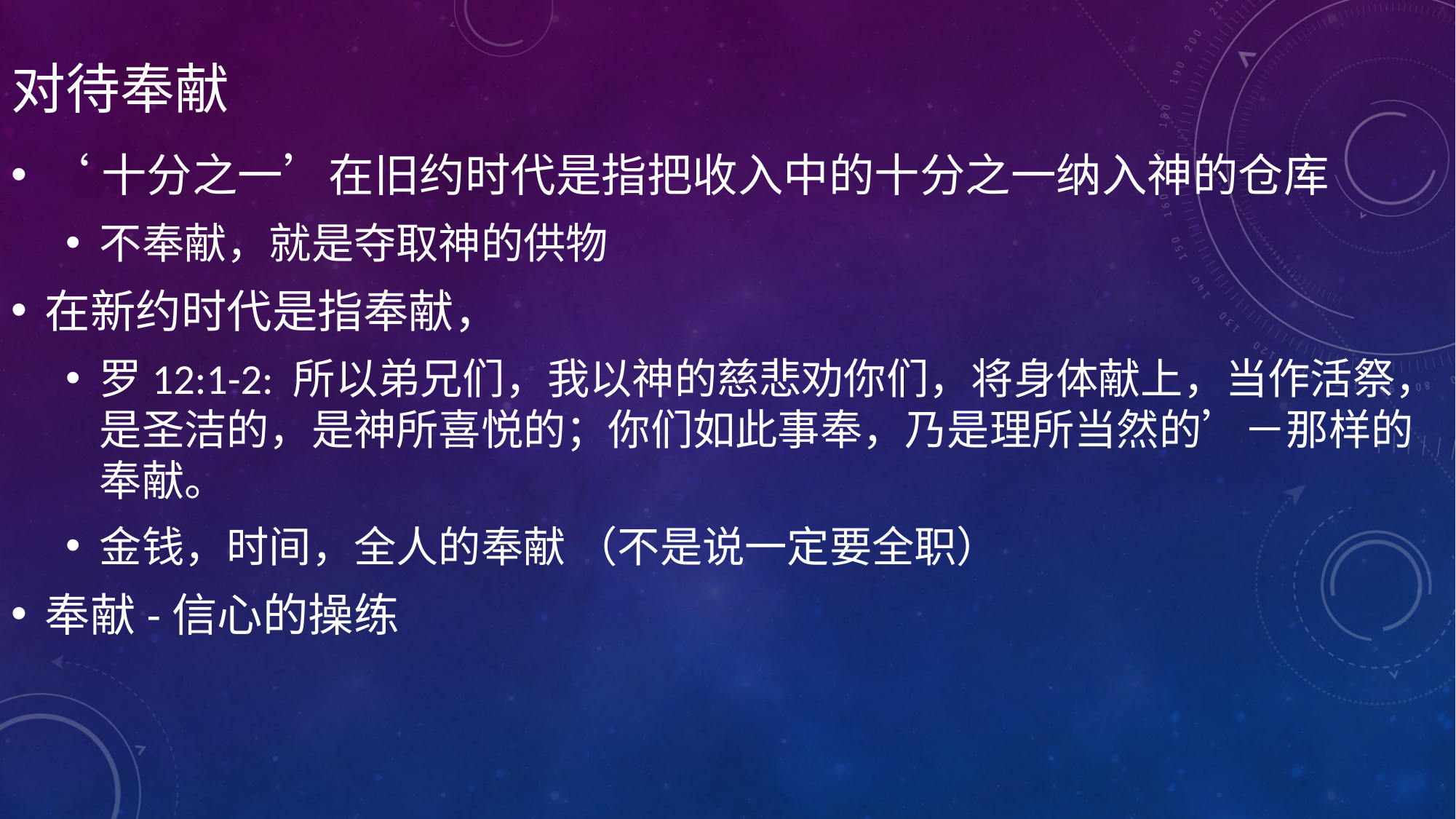

# 对待奉献
‘十分之一’在旧约时代是指把收入中的十分之一纳入神的仓库
不奉献，就是夺取神的供物
在新约时代是指奉献，
罗12:1-2: 所以弟兄们，我以神的慈悲劝你们，将身体献上，当作活祭，是圣洁的，是神所喜悦的；你们如此事奉，乃是理所当然的’－那样的奉献。
金钱，时间，全人的奉献 （不是说一定要全职）
奉献-信心的操练